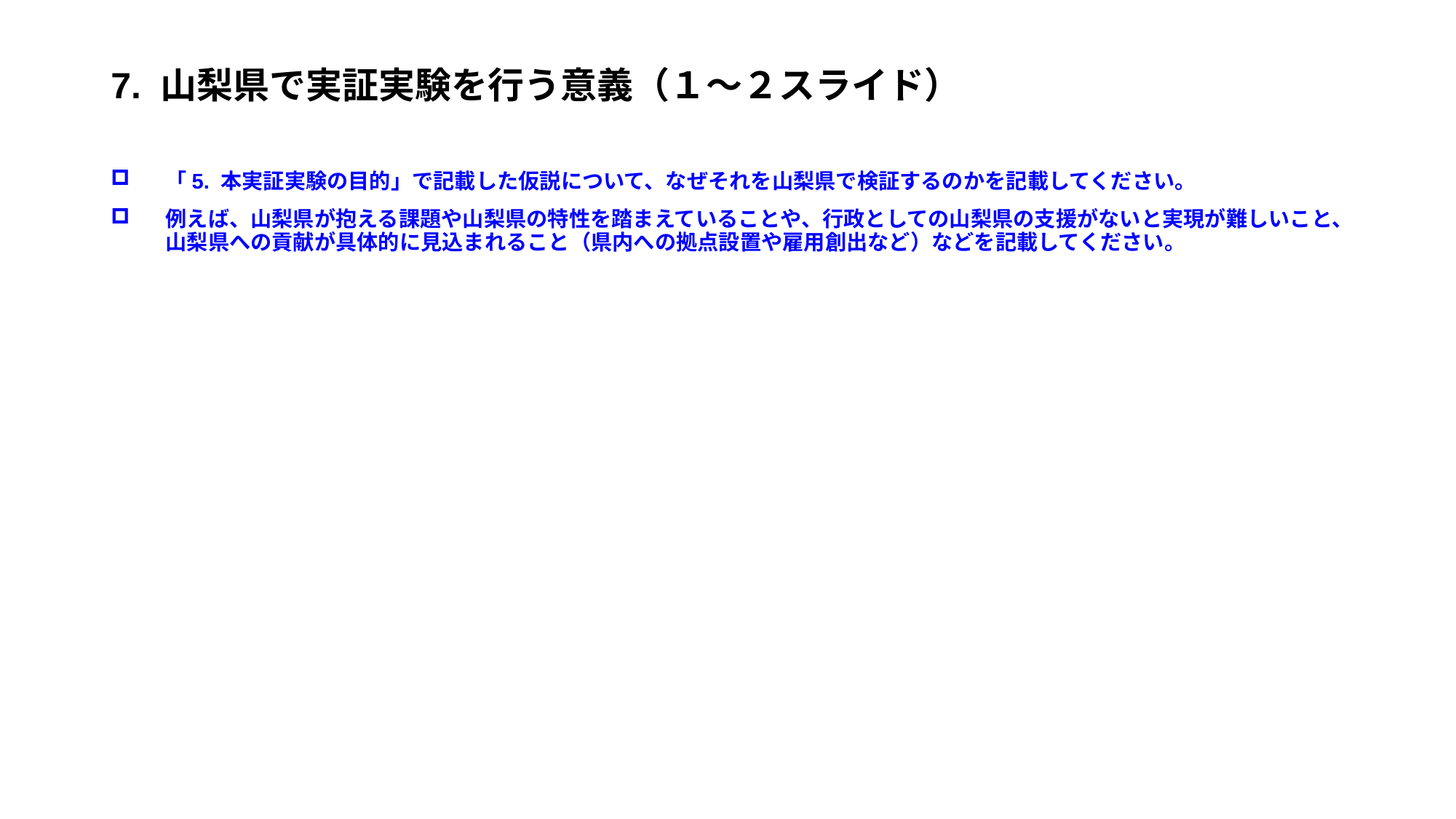

# 7. 山梨県で実証実験を行う意義（１～２スライド）
「5. 本実証実験の目的」で記載した仮説について、なぜそれを山梨県で検証するのかを記載してください。
例えば、山梨県が抱える課題や山梨県の特性を踏まえていることや、行政としての山梨県の支援がないと実現が難しいこと、山梨県への貢献が具体的に見込まれること（県内への拠点設置や雇用創出など）などを記載してください。